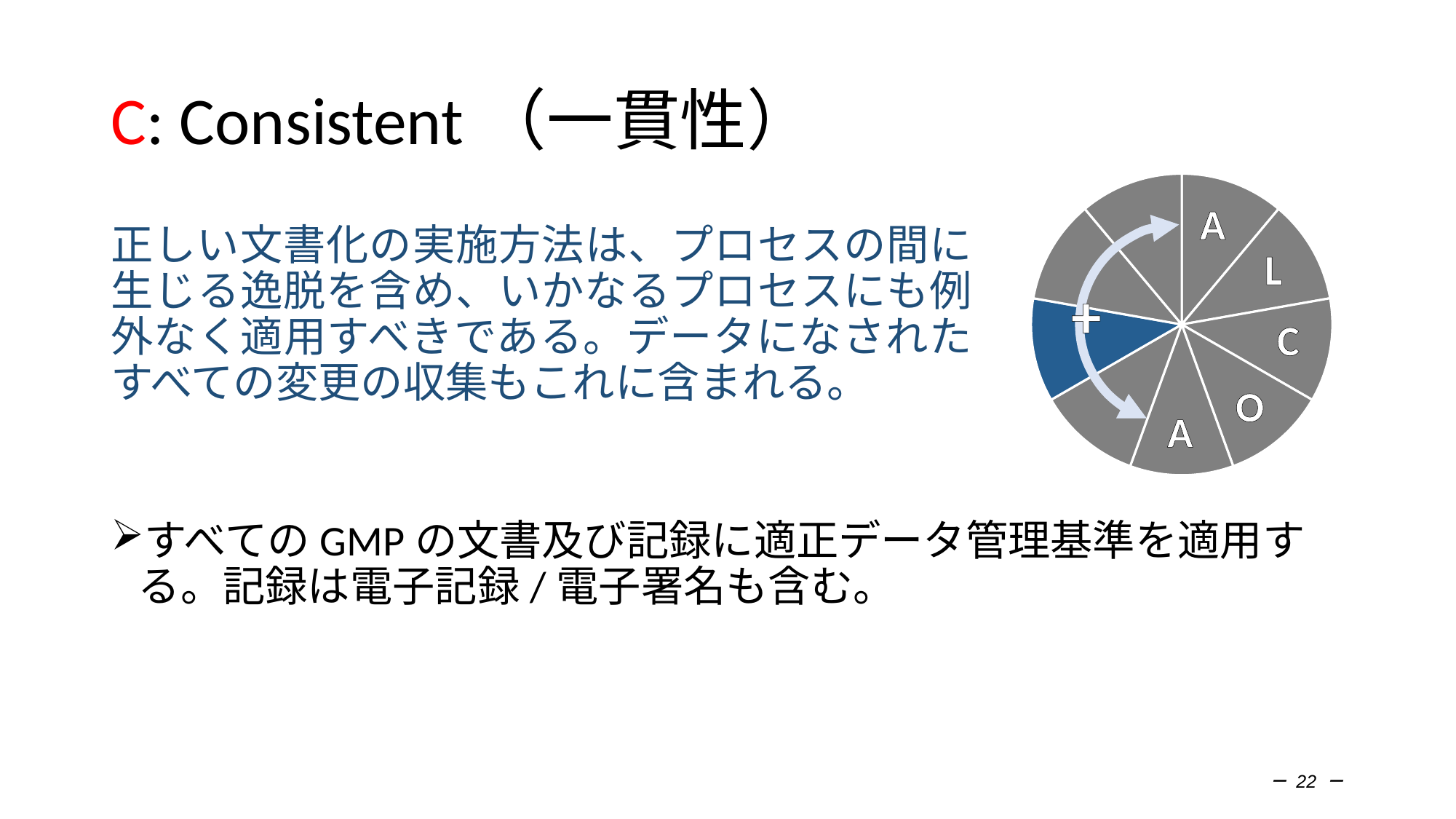

# C: Consistent（一貫性）

### Chart

| Category | 列1 |
|---|---|
| Attributable | 0.1111111111111111 |
| Legible | 0.1111111111111111 |
| Contemporaneous | 0.1111111111111111 |
| Original | 0.1111111111111111 |
| Accurate | 0.1111111111111111 |
| Complete | 0.1111111111111111 |
| Consistent | 0.1111111111111111 |
| Enduring | 0.1111111111111111 |
| Available | 0.1111111111111111 |
A

L
+
C
O
A
正しい文書化の実施方法は、プロセスの間に生じる逸脱を含め、いかなるプロセスにも例外なく適用すべきである。データになされたすべての変更の収集もこれに含まれる。
すべてのGMPの文書及び記録に適正データ管理基準を適用する。記録は電子記録/電子署名も含む。
－ 22 －